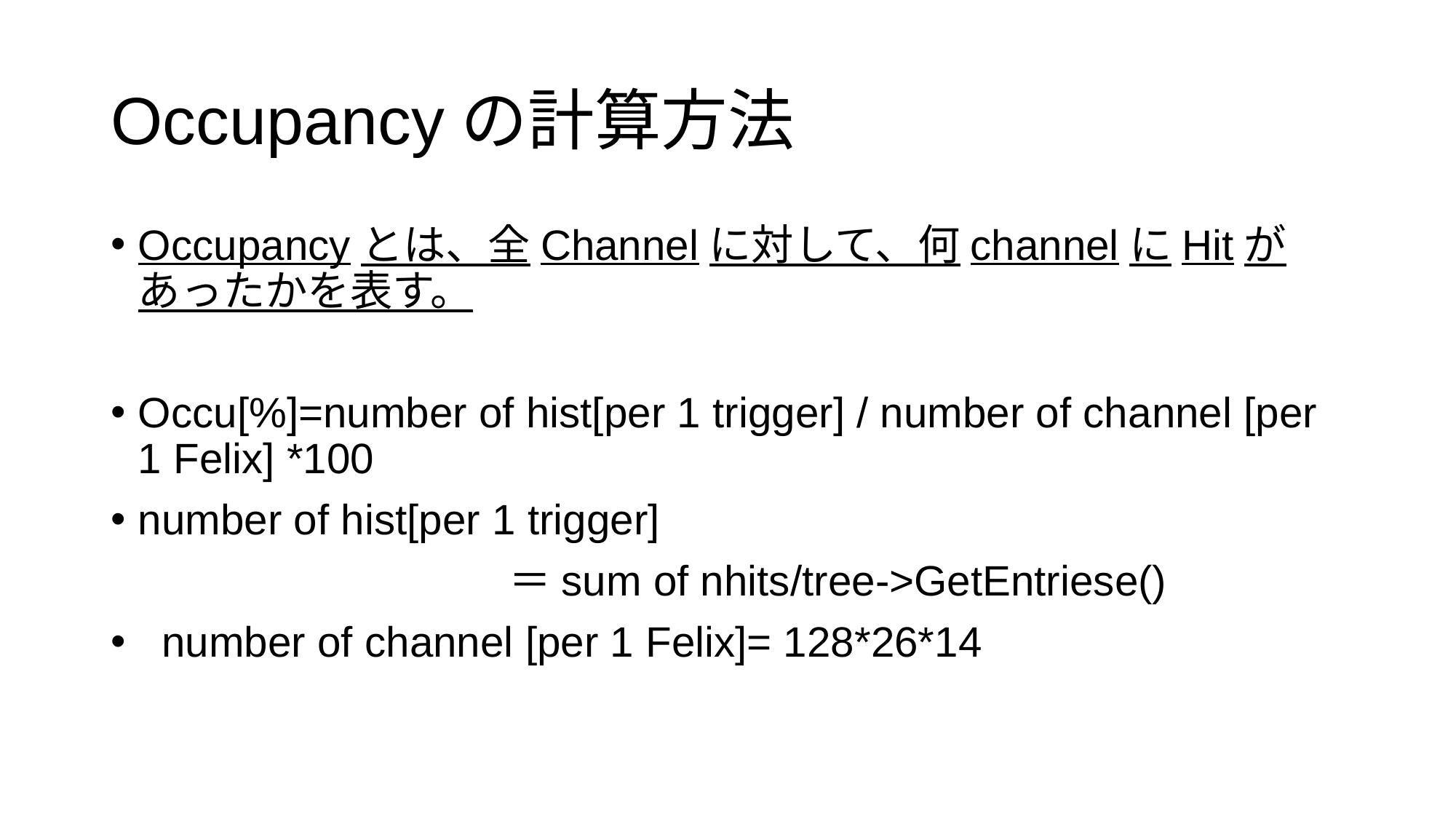

# Occupancyの計算方法
Occupancyとは、全Channelに対して、何channelにHitがあったかを表す。

Occu[%]=number of hist[per 1 trigger] / number of channel [per 1 Felix] *100
number of hist[per 1 trigger]
                                         ＝sum of nhits/tree->GetEntriese()
  number of channel [per 1 Felix]= 128*26*14